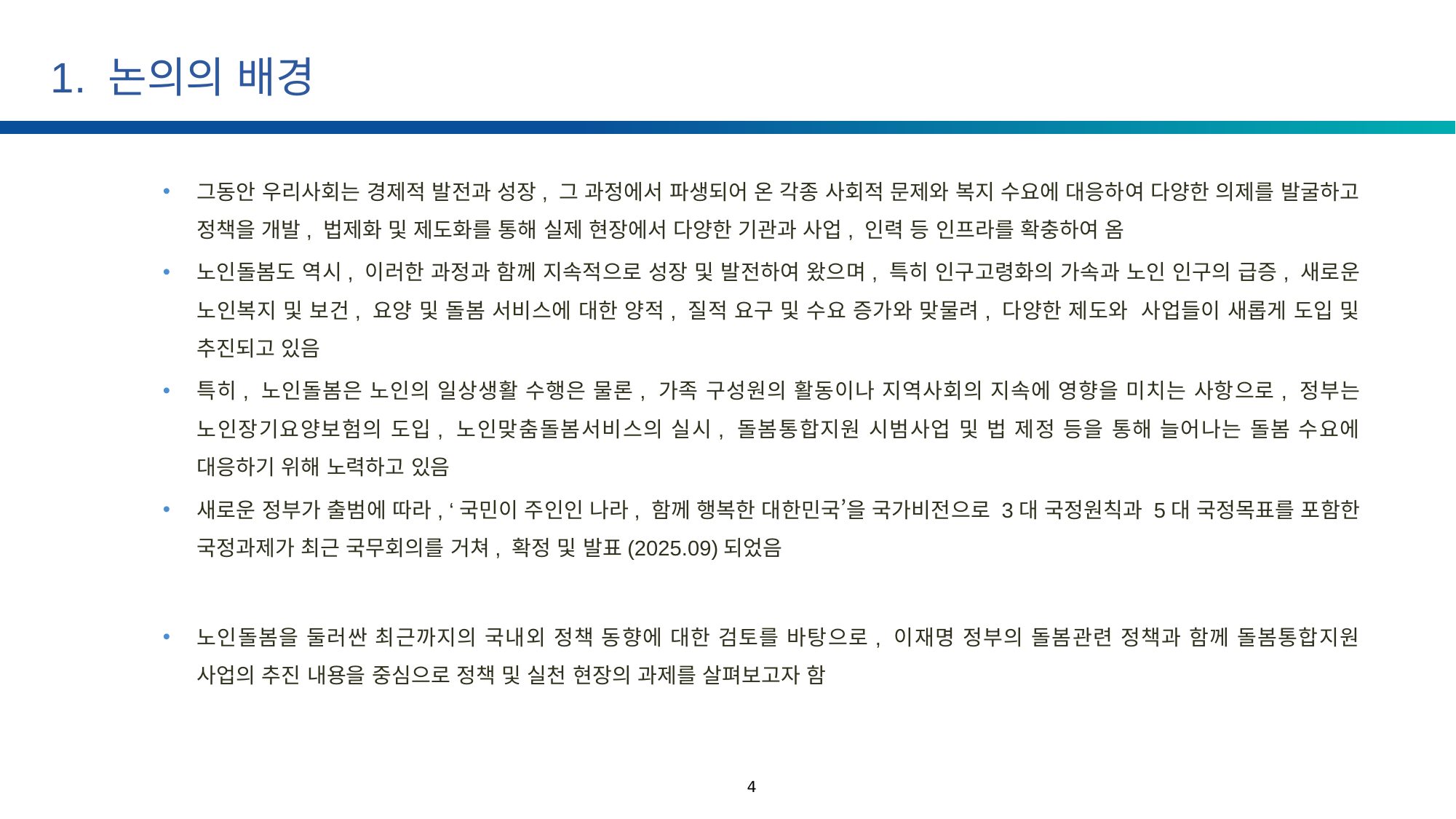

# 1. 논의의 배경
그동안 우리사회는 경제적 발전과 성장, 그 과정에서 파생되어 온 각종 사회적 문제와 복지 수요에 대응하여 다양한 의제를 발굴하고 정책을 개발, 법제화 및 제도화를 통해 실제 현장에서 다양한 기관과 사업, 인력 등 인프라를 확충하여 옴
노인돌봄도 역시, 이러한 과정과 함께 지속적으로 성장 및 발전하여 왔으며, 특히 인구고령화의 가속과 노인 인구의 급증, 새로운 노인복지 및 보건, 요양 및 돌봄 서비스에 대한 양적, 질적 요구 및 수요 증가와 맞물려, 다양한 제도와  사업들이 새롭게 도입 및 추진되고 있음
특히, 노인돌봄은 노인의 일상생활 수행은 물론, 가족 구성원의 활동이나 지역사회의 지속에 영향을 미치는 사항으로, 정부는 노인장기요양보험의 도입, 노인맞춤돌봄서비스의 실시, 돌봄통합지원 시범사업 및 법 제정 등을 통해 늘어나는 돌봄 수요에 대응하기 위해 노력하고 있음
새로운 정부가 출범에 따라, ‘국민이 주인인 나라, 함께 행복한 대한민국’을 국가비전으로 3대 국정원칙과 5대 국정목표를 포함한 국정과제가 최근 국무회의를 거쳐, 확정 및 발표(2025.09)되었음

노인돌봄을 둘러싼 최근까지의 국내외 정책 동향에 대한 검토를 바탕으로, 이재명 정부의 돌봄관련 정책과 함께 돌봄통합지원 사업의 추진 내용을 중심으로 정책 및 실천 현장의 과제를 살펴보고자 함
4